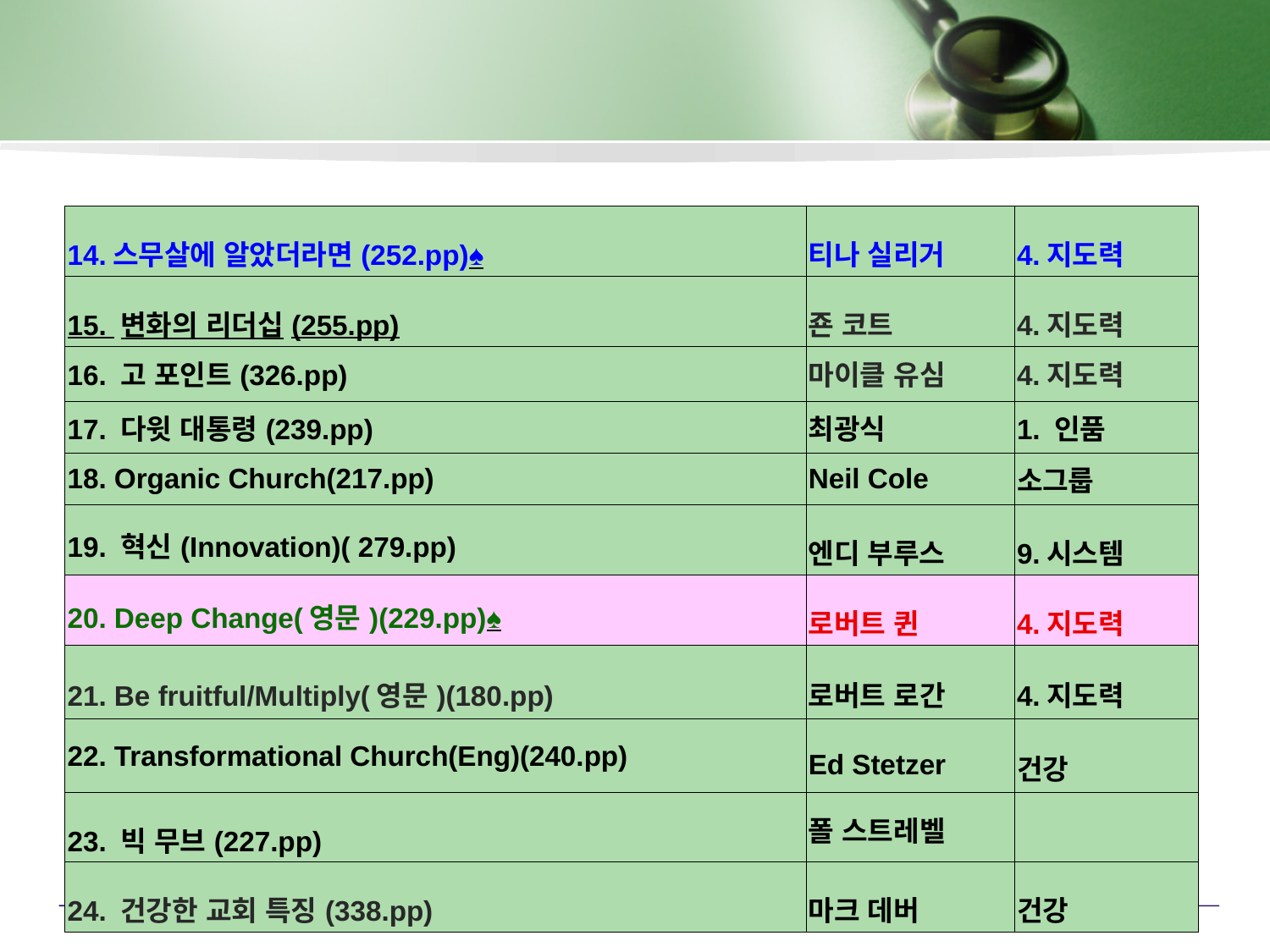

| 14.스무살에 알았더라면(252.pp)♠ | 티나 실리거 | 4.지도력 |
| --- | --- | --- |
| 15. 변화의 리더십(255.pp) | 죤 코트 | 4.지도력 |
| 16. 고 포인트(326.pp) | 마이클 유심 | 4.지도력 |
| 17. 다윗 대통령(239.pp) | 최광식 | 1. 인품 |
| 18. Organic Church(217.pp) | Neil Cole | 소그룹 |
| 19. 혁신(Innovation)( 279.pp) | 엔디 부루스 | 9.시스템 |
| 20. Deep Change(영문)(229.pp)♠ | 로버트 퀸 | 4.지도력 |
| 21. Be fruitful/Multiply(영문)(180.pp) | 로버트 로간 | 4.지도력 |
| 22. Transformational Church(Eng)(240.pp) | Ed Stetzer | 건강 |
| 23. 빅 무브(227.pp) | 폴 스트레벨 |  |
| 24. 건강한 교회 특징(338.pp) | 마크 데버 | 건강 |